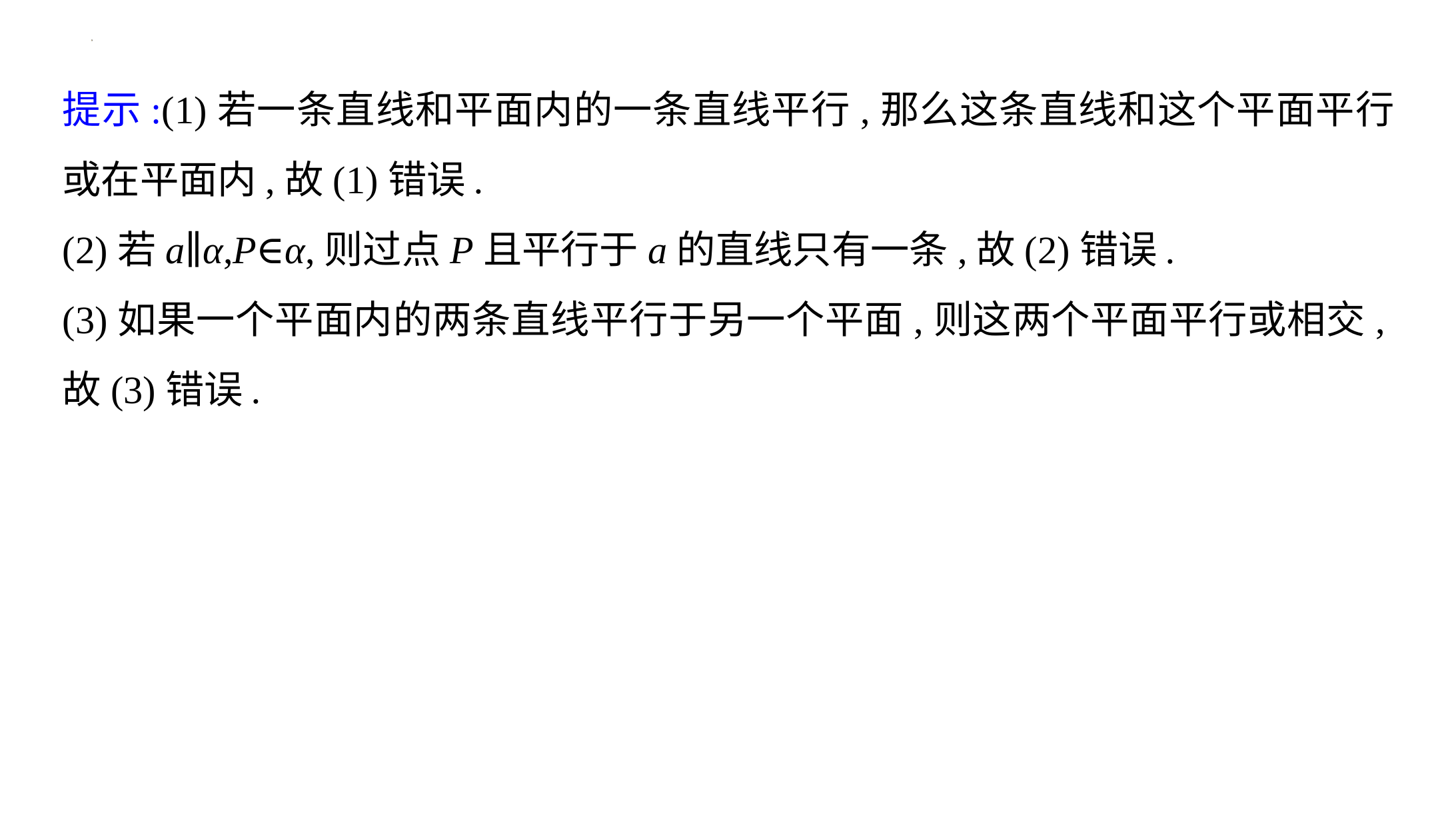

提示:(1)若一条直线和平面内的一条直线平行,那么这条直线和这个平面平行或在平面内,故(1)错误.
(2)若a∥α,P∈α,则过点P且平行于a的直线只有一条,故(2)错误.
(3)如果一个平面内的两条直线平行于另一个平面,则这两个平面平行或相交,故(3)错误.